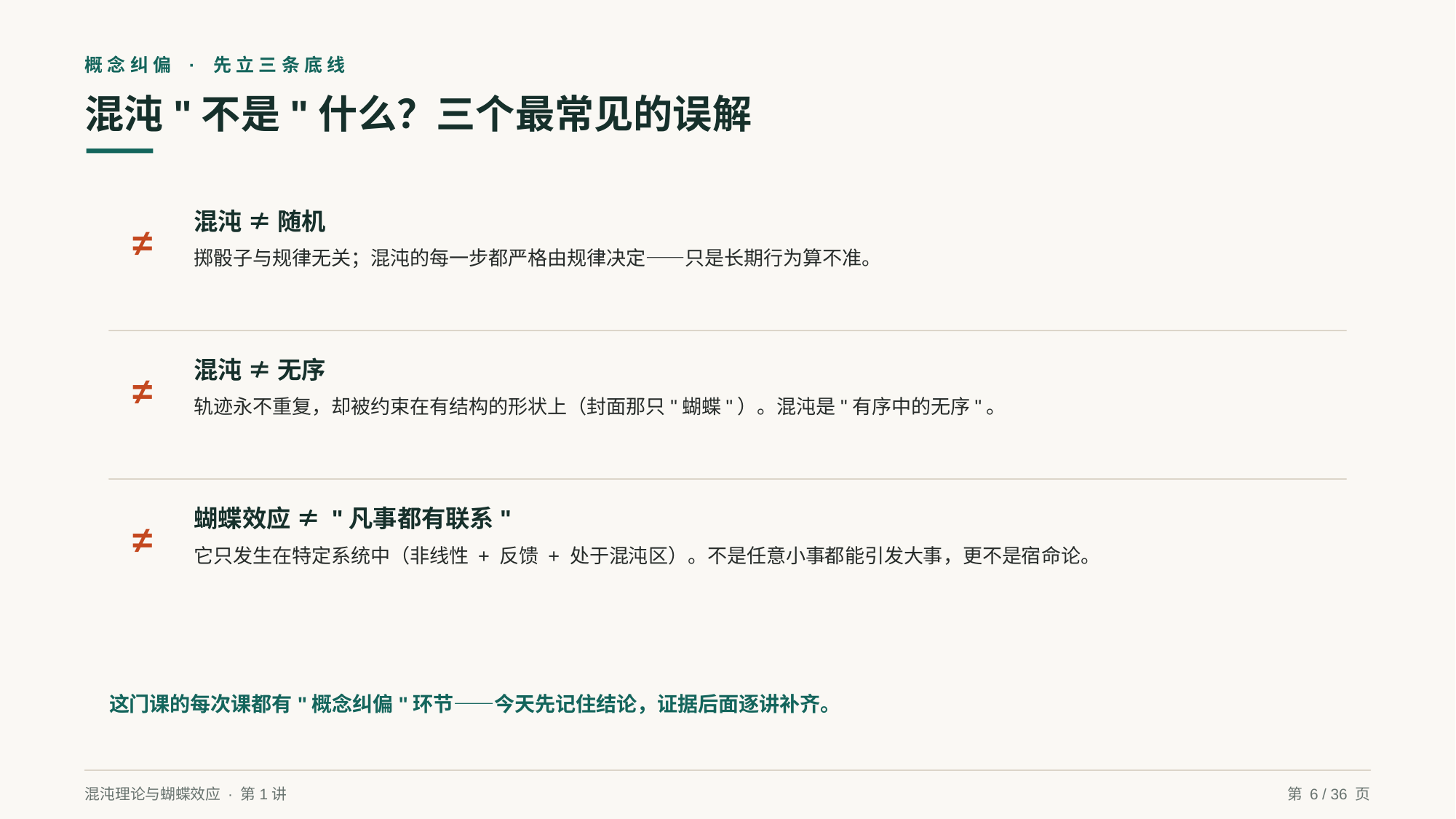

概念纠偏 · 先立三条底线
混沌"不是"什么？三个最常见的误解

混沌 ≠ 随机
掷骰子与规律无关；混沌的每一步都严格由规律决定——只是长期行为算不准。
≠

混沌 ≠ 无序
轨迹永不重复，却被约束在有结构的形状上（封面那只"蝴蝶"）。混沌是"有序中的无序"。
≠

蝴蝶效应 ≠ "凡事都有联系"
它只发生在特定系统中（非线性 + 反馈 + 处于混沌区）。不是任意小事都能引发大事，更不是宿命论。
≠
这门课的每次课都有"概念纠偏"环节——今天先记住结论，证据后面逐讲补齐。

混沌理论与蝴蝶效应 · 第1讲
第 6 / 36 页